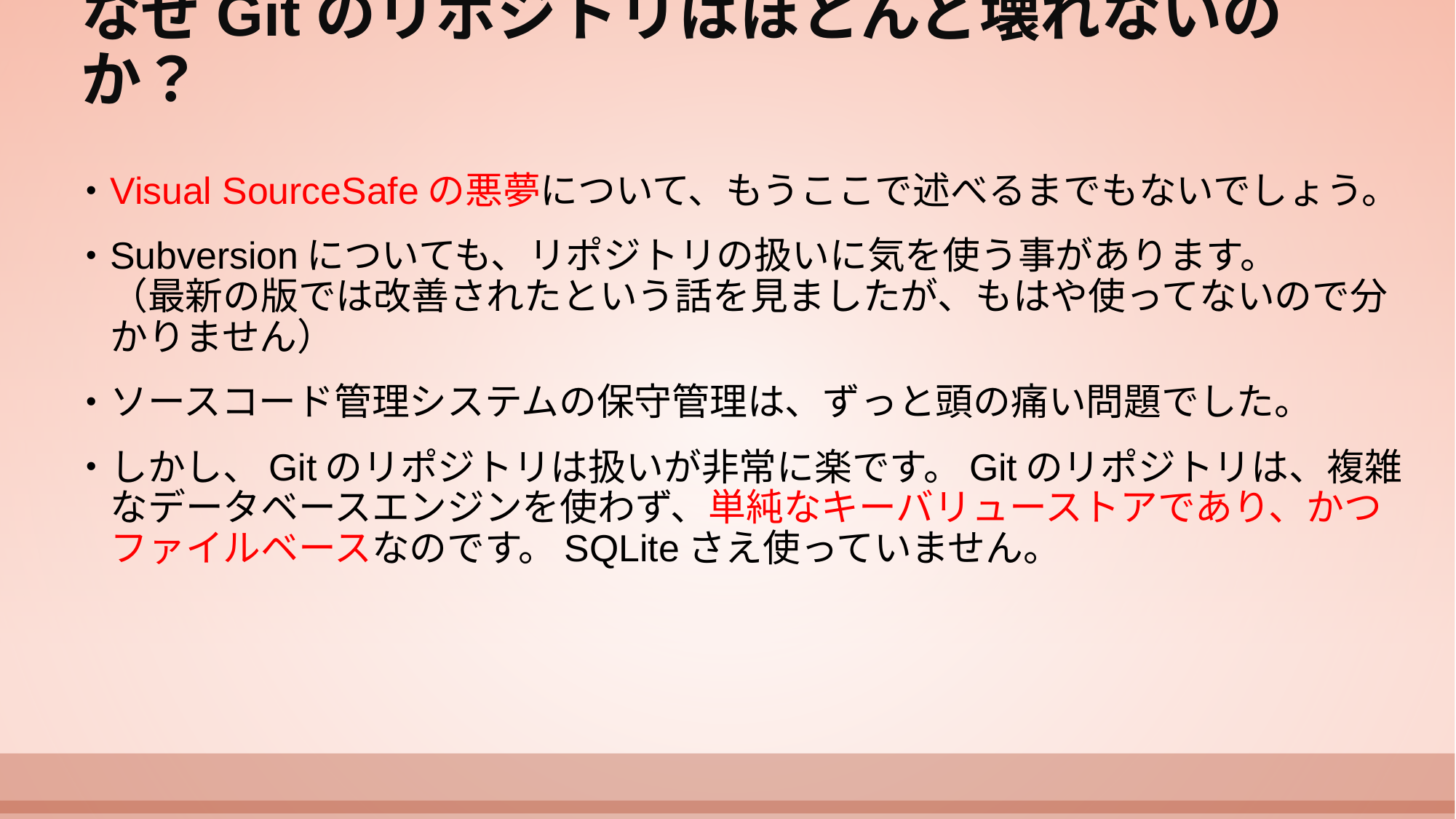

# なぜGitのリポジトリはほとんど壊れないのか？
Visual SourceSafeの悪夢について、もうここで述べるまでもないでしょう。
Subversionについても、リポジトリの扱いに気を使う事があります。
（最新の版では改善されたという話を見ましたが、もはや使ってないので分かりません）
ソースコード管理システムの保守管理は、ずっと頭の痛い問題でした。
しかし、Gitのリポジトリは扱いが非常に楽です。Gitのリポジトリは、複雑なデータベースエンジンを使わず、単純なキーバリューストアであり、かつファイルベースなのです。SQLiteさえ使っていません。